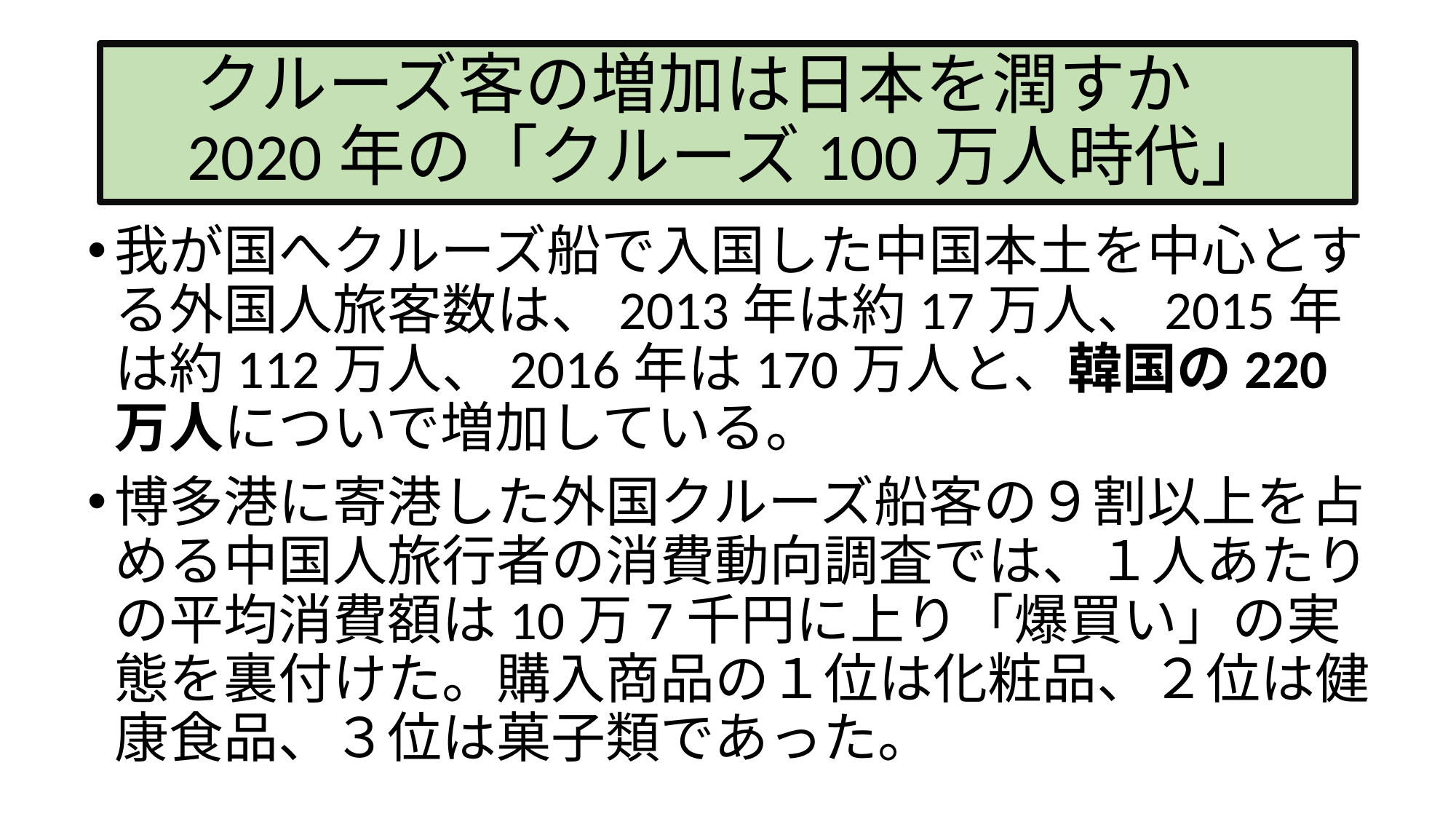

# クルーズ客の増加は日本を潤すか　 2020年の「クルーズ100万人時代」
我が国へクルーズ船で入国した中国本土を中心とする外国人旅客数は、2013年は約17万人、2015年は約112万人、2016年は170万人と、韓国の220万人についで増加している。
博多港に寄港した外国クルーズ船客の９割以上を占める中国人旅行者の消費動向調査では、１人あたりの平均消費額は10万7千円に上り「爆買い」の実態を裏付けた。購入商品の１位は化粧品、２位は健康食品、３位は菓子類であった。